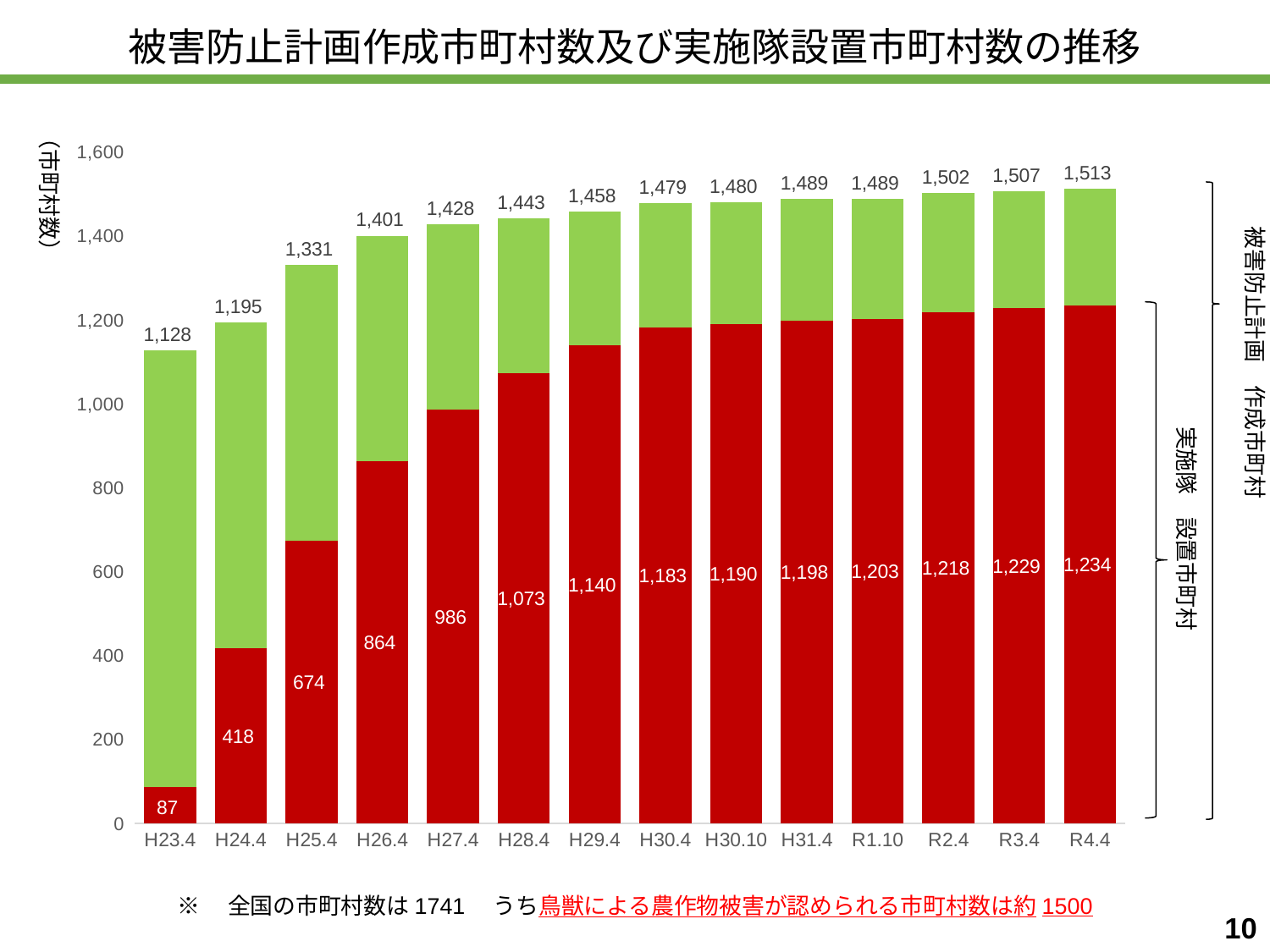

被害防止計画作成市町村数及び実施隊設置市町村数の推移
（市町村数）

### Chart

| Category |  |  |
|---|---|---|
| H23.4 | 1128.0 | 87.0 |
| H24.4 | 1195.0 | 418.0 |
| H25.4 | 1331.0 | 674.0 |
| H26.4 | 1401.0 | 864.0 |
| H27.4 | 1428.0 | 986.0 |
| H28.4 | 1443.0 | 1073.0 |
| H29.4 | 1458.0 | 1140.0 |
| H30.4 | 1479.0 | 1183.0 |
| H30.10 | 1480.0 | 1190.0 |
| H31.4 | 1489.0 | 1198.0 |
| R1.10 | 1489.0 | 1203.0 |
| R2.4 | 1502.0 | 1218.0 |
| R3.4 | 1507.0 | 1229.0 |
| R4.4 | 1513.0 | 1234.0 |
被害防止計画　作成市町村

実施隊　設置市町村
※　全国の市町村数は1741　うち鳥獣による農作物被害が認められる市町村数は約1500
10